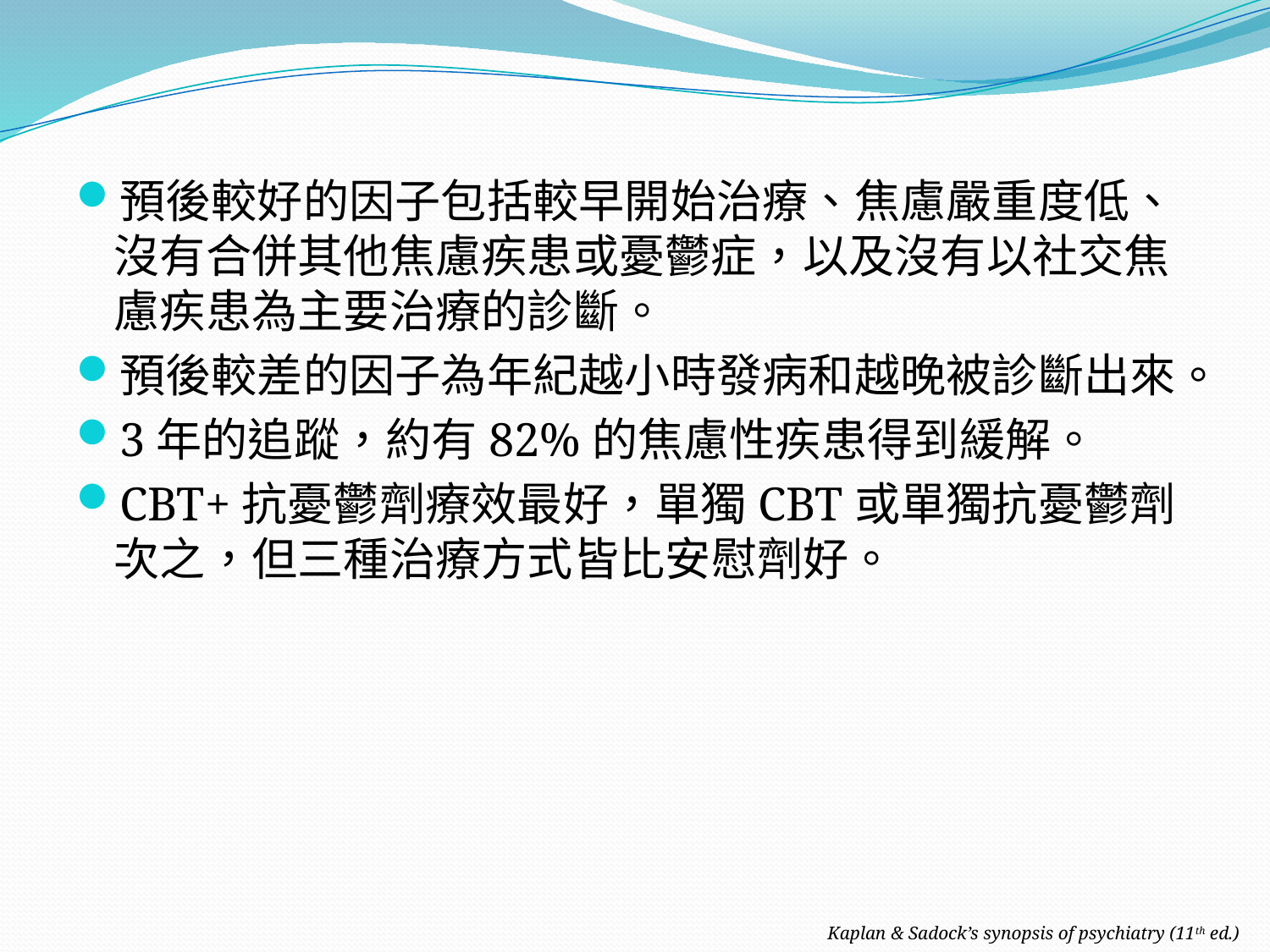

預後較好的因子包括較早開始治療、焦慮嚴重度低、沒有合併其他焦慮疾患或憂鬱症，以及沒有以社交焦慮疾患為主要治療的診斷。
預後較差的因子為年紀越小時發病和越晚被診斷出來。
3年的追蹤，約有82%的焦慮性疾患得到緩解。
CBT+抗憂鬱劑療效最好，單獨CBT或單獨抗憂鬱劑次之，但三種治療方式皆比安慰劑好。
Kaplan & Sadock’s synopsis of psychiatry (11th ed.)